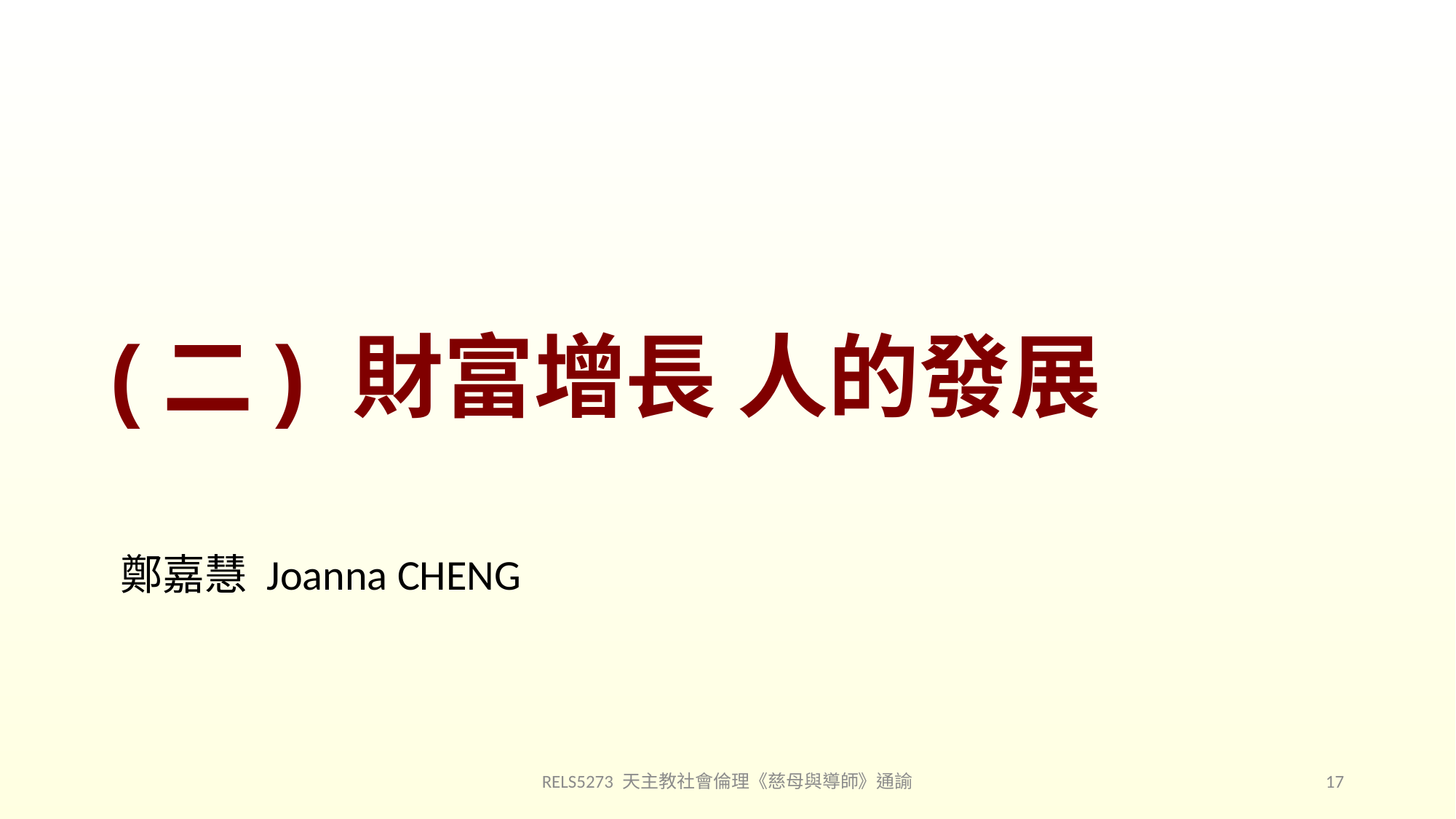

# (二) 財富增長 人的發展
鄭嘉慧 Joanna CHENG
RELS5273 天主教社會倫理《慈母與導師》通諭
17